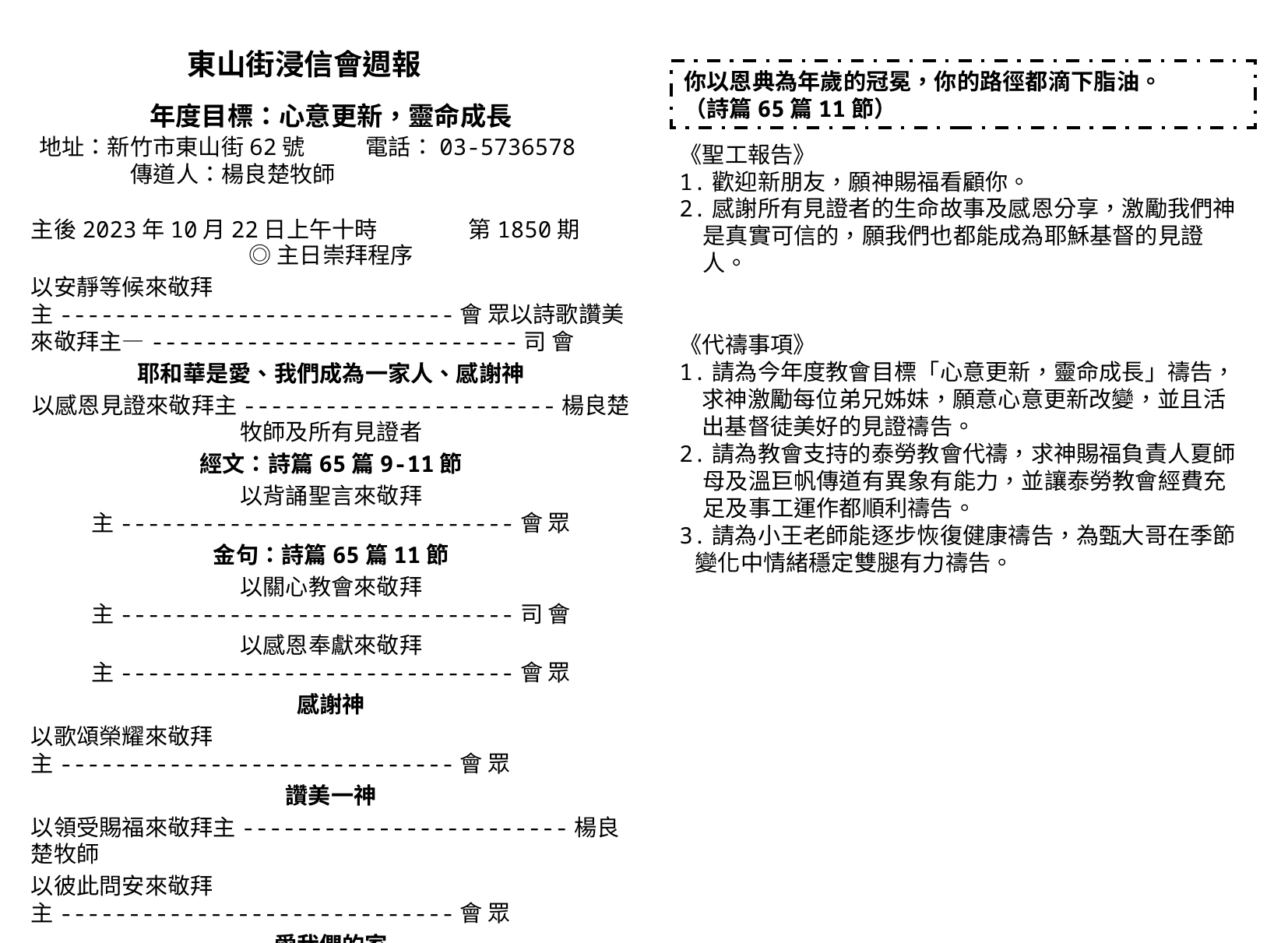

東山街浸信會週報

年度目標：心意更新，靈命成長

你以恩典為年歲的冠冕，你的路徑都滴下脂油。
（詩篇65篇11節）

地址：新竹市東山街62號            電話：03-5736578
                 傳道人：楊良楚牧師
《聖工報告》
1.歡迎新朋友，願神賜福看顧你。
2.感謝所有見證者的生命故事及感恩分享，激勵我們神是真實可信的，願我們也都能成為耶穌基督的見證人。

《代禱事項》
1.請為今年度教會目標「心意更新，靈命成長」禱告，求神激勵每位弟兄姊妹，願意心意更新改變，並且活出基督徒美好的見證禱告。
2.請為教會支持的泰勞教會代禱，求神賜福負責人夏師母及溫巨帆傳道有異象有能力，並讓泰勞教會經費充足及事工運作都順利禱告。
3.請為小王老師能逐步恢復健康禱告，為甄大哥在季節
  變化中情緒穩定雙腿有力禱告。
主後2023年10月22日上午十時                  第1850期
◎主日崇拜程序
以安靜等候來敬拜主-----------------------------會 眾以詩歌讚美來敬拜主—---------------------------司 會
耶和華是愛、我們成為一家人、感謝神
以感恩見證來敬拜主-----------------------楊良楚牧師及所有見證者
經文：詩篇65篇9-11節
以背誦聖言來敬拜主-----------------------------會 眾
金句：詩篇65篇11節
以關心教會來敬拜主-----------------------------司 會
以感恩奉獻來敬拜主-----------------------------會 眾
感謝神
以歌頌榮耀來敬拜主-----------------------------會 眾
讚美一神
以領受賜福來敬拜主------------------------楊良楚牧師
以彼此問安來敬拜主-----------------------------會 眾
愛我們的家